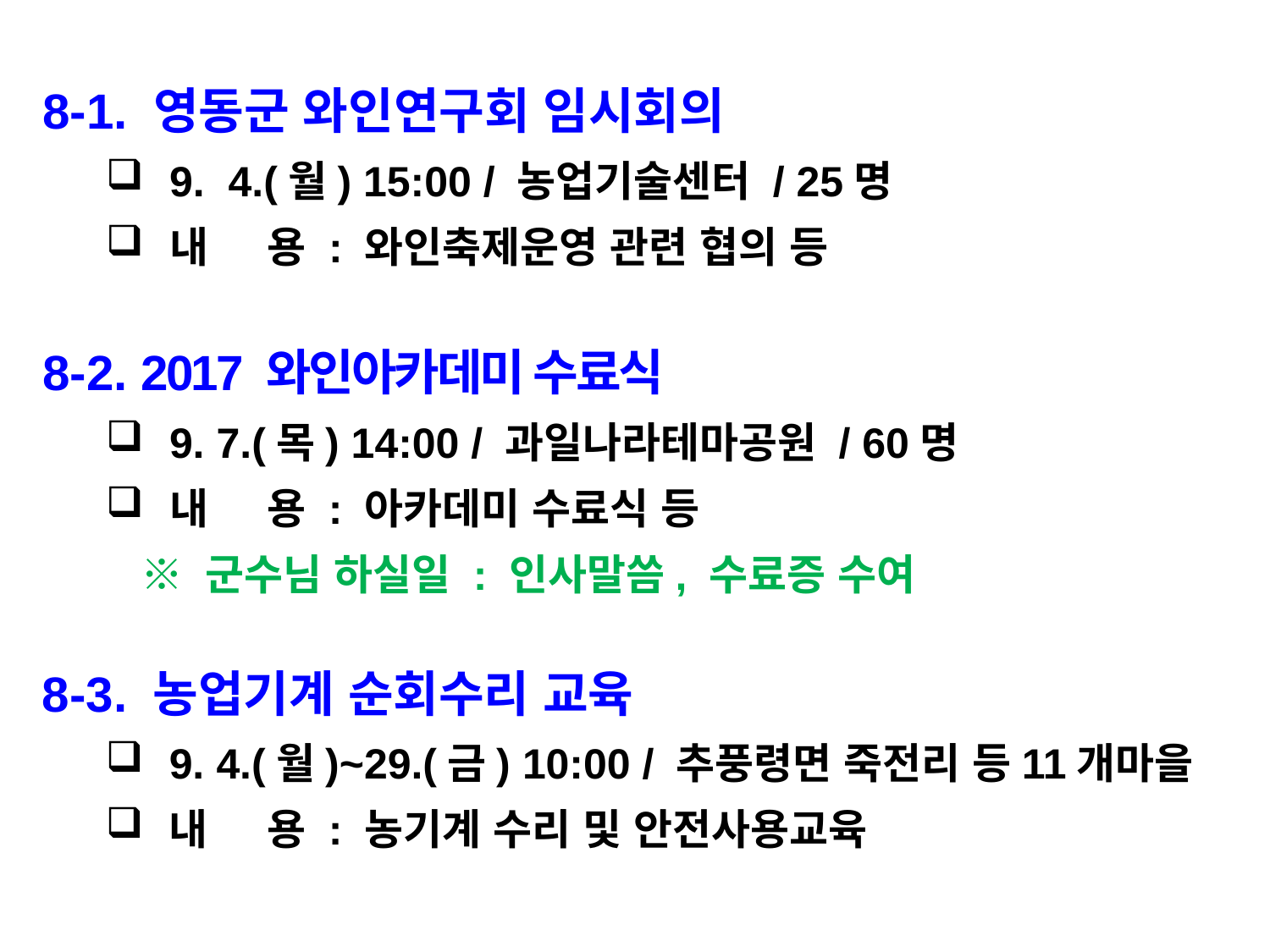

8-1. 영동군 와인연구회 임시회의
9.  4.(월) 15:00 / 농업기술센터 / 25명
내     용 : 와인축제운영 관련 협의 등
8-2. 2017 와인아카데미 수료식
9. 7.(목) 14:00 / 과일나라테마공원 / 60명
내     용 : 아카데미 수료식 등
   ※ 군수님 하실일 : 인사말씀, 수료증 수여
8-3. 농업기계 순회수리 교육
9. 4.(월)~29.(금) 10:00 / 추풍령면 죽전리 등11개마을
내     용 : 농기계 수리 및 안전사용교육